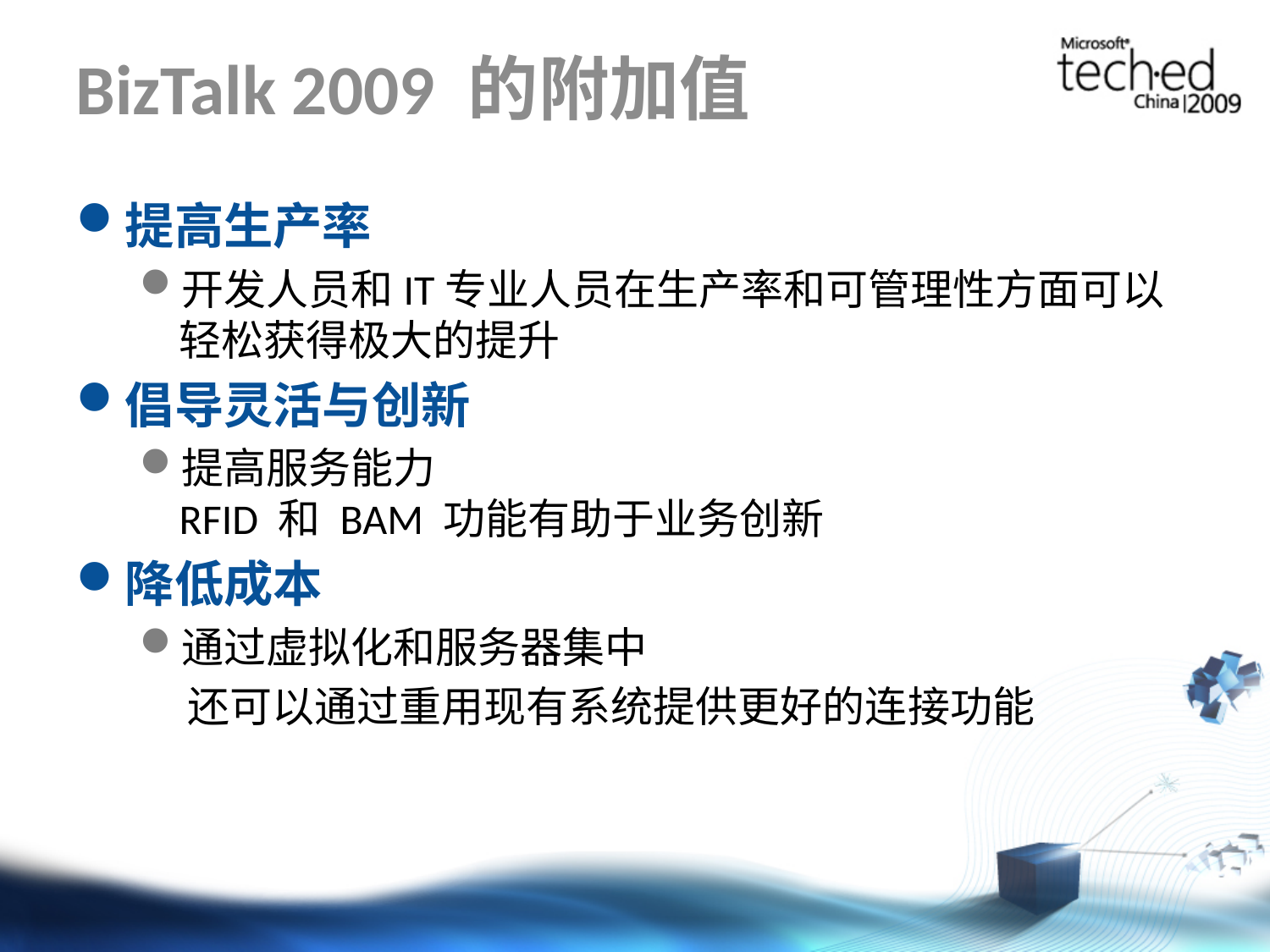

# BizTalk 2009 的附加值
提高生产率
开发人员和IT专业人员在生产率和可管理性方面可以轻松获得极大的提升
倡导灵活与创新
提高服务能力
RFID 和 BAM 功能有助于业务创新
降低成本
通过虚拟化和服务器集中
    还可以通过重用现有系统提供更好的连接功能